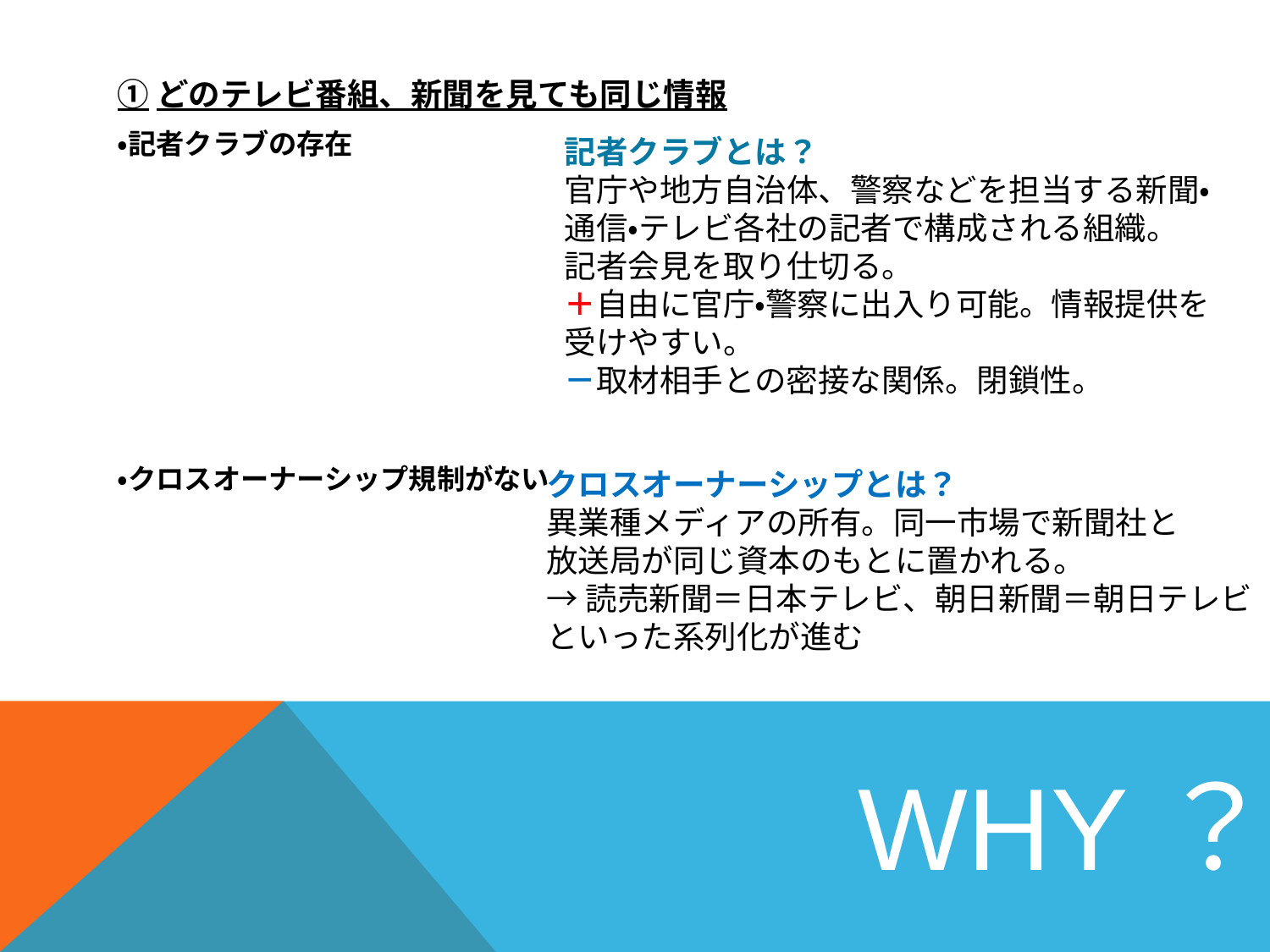

①どのテレビ番組、新聞を見ても同じ情報
・記者クラブの存在

・クロスオーナーシップ規制がない

記者クラブとは？
官庁や地方自治体、警察などを担当する新聞・通信・テレビ各社の記者で構成される組織。
記者会見を取り仕切る。
＋自由に官庁・警察に出入り可能。情報提供を受けやすい。
－取材相手との密接な関係。閉鎖性。

クロスオーナーシップとは？
異業種メディアの所有。同一市場で新聞社と
放送局が同じ資本のもとに置かれる。
→読売新聞＝日本テレビ、朝日新聞＝朝日テレビ
といった系列化が進む
# Why？